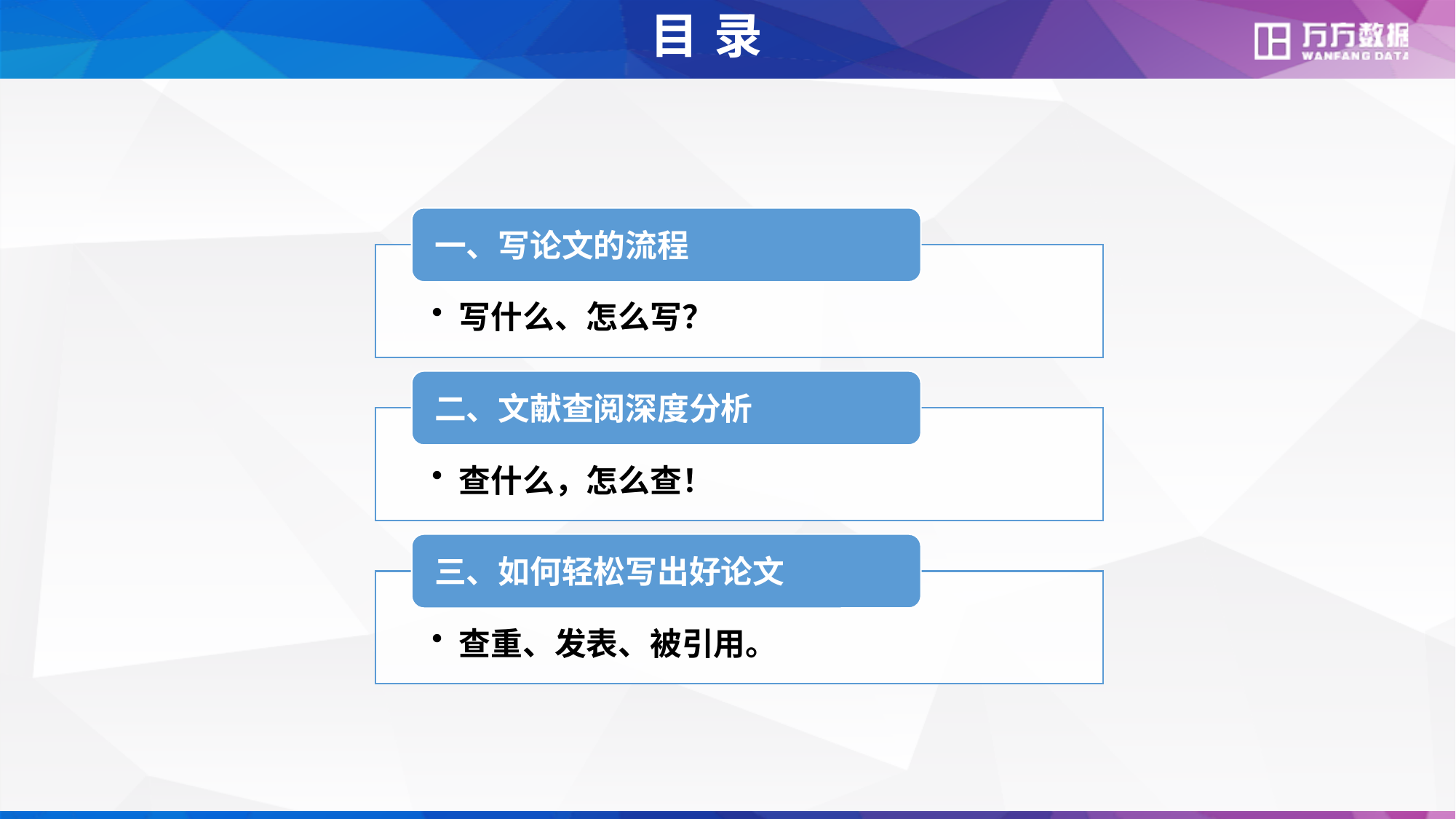

目 录
写什么、怎么写？
一、写论文的流程
查什么，怎么查！
二、文献查阅深度分析
查重、发表、被引用。
三、如何轻松写出好论文